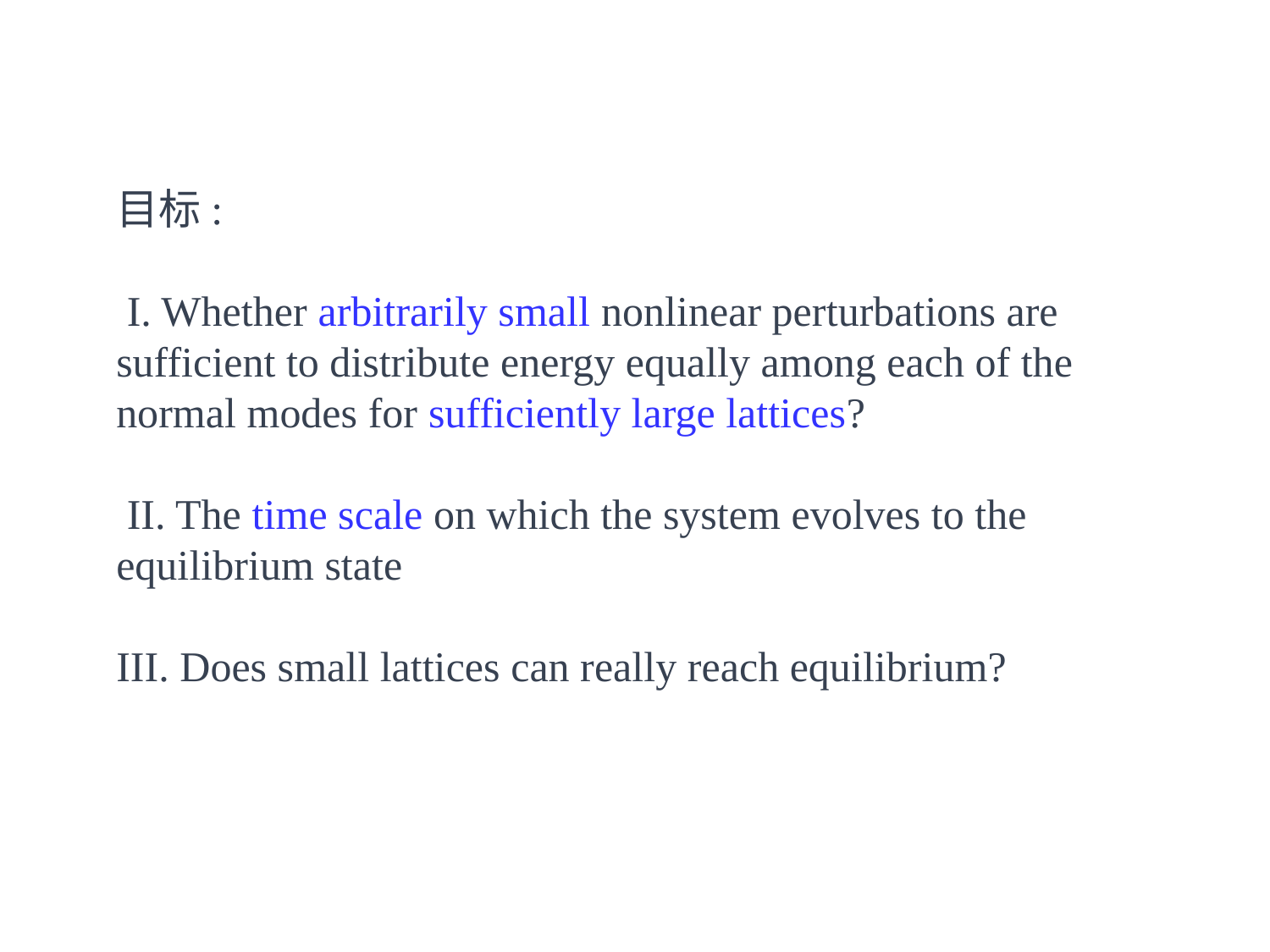

目标:

 I. Whether arbitrarily small nonlinear perturbations are sufficient to distribute energy equally among each of the normal modes for sufficiently large lattices?

 II. The time scale on which the system evolves to the equilibrium state

III. Does small lattices can really reach equilibrium?